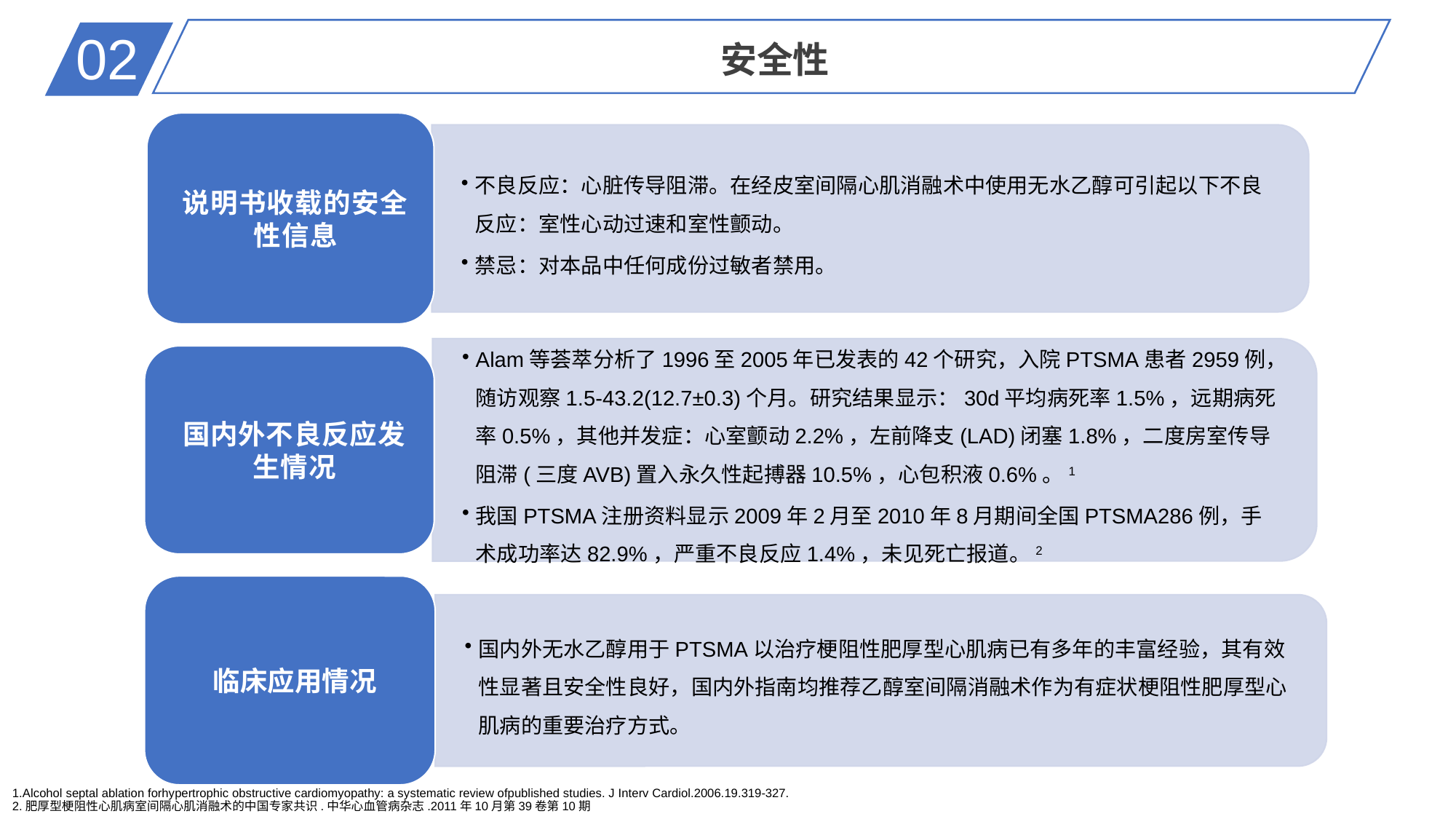

02

安全性
不良反应：心脏传导阻滞。在经皮室间隔心肌消融术中使用无水乙醇可引起以下不良反应：室性心动过速和室性颤动。
禁忌：对本品中任何成份过敏者禁用。
说明书收载的安全性信息
Alam等荟萃分析了1996至2005年已发表的42个研究，入院PTSMA患者2959例，随访观察1.5-43.2(12.7±0.3)个月。研究结果显示：30d平均病死率1.5%，远期病死率0.5%，其他并发症：心室颤动2.2%，左前降支(LAD)闭塞1.8%，二度房室传导阻滞(三度AVB)置入永久性起搏器10.5%，心包积液0.6%。1
我国PTSMA注册资料显示2009年2月至2010年8月期间全国PTSMA286例，手术成功率达82.9%，严重不良反应1.4%，未见死亡报道。2
国内外不良反应发生情况
国内外无水乙醇用于PTSMA以治疗梗阻性肥厚型心肌病已有多年的丰富经验，其有效性显著且安全性良好，国内外指南均推荐乙醇室间隔消融术作为有症状梗阻性肥厚型心肌病的重要治疗方式。
临床应用情况

1.Alcohol septal ablation forhypertrophic obstructive cardiomyopathy: a systematic review ofpublished studies. J Interv Cardiol.2006.19.319-327.
2.肥厚型梗阻性心肌病室间隔心肌消融术的中国专家共识.中华心血管病杂志.2011年10月第39卷第10期